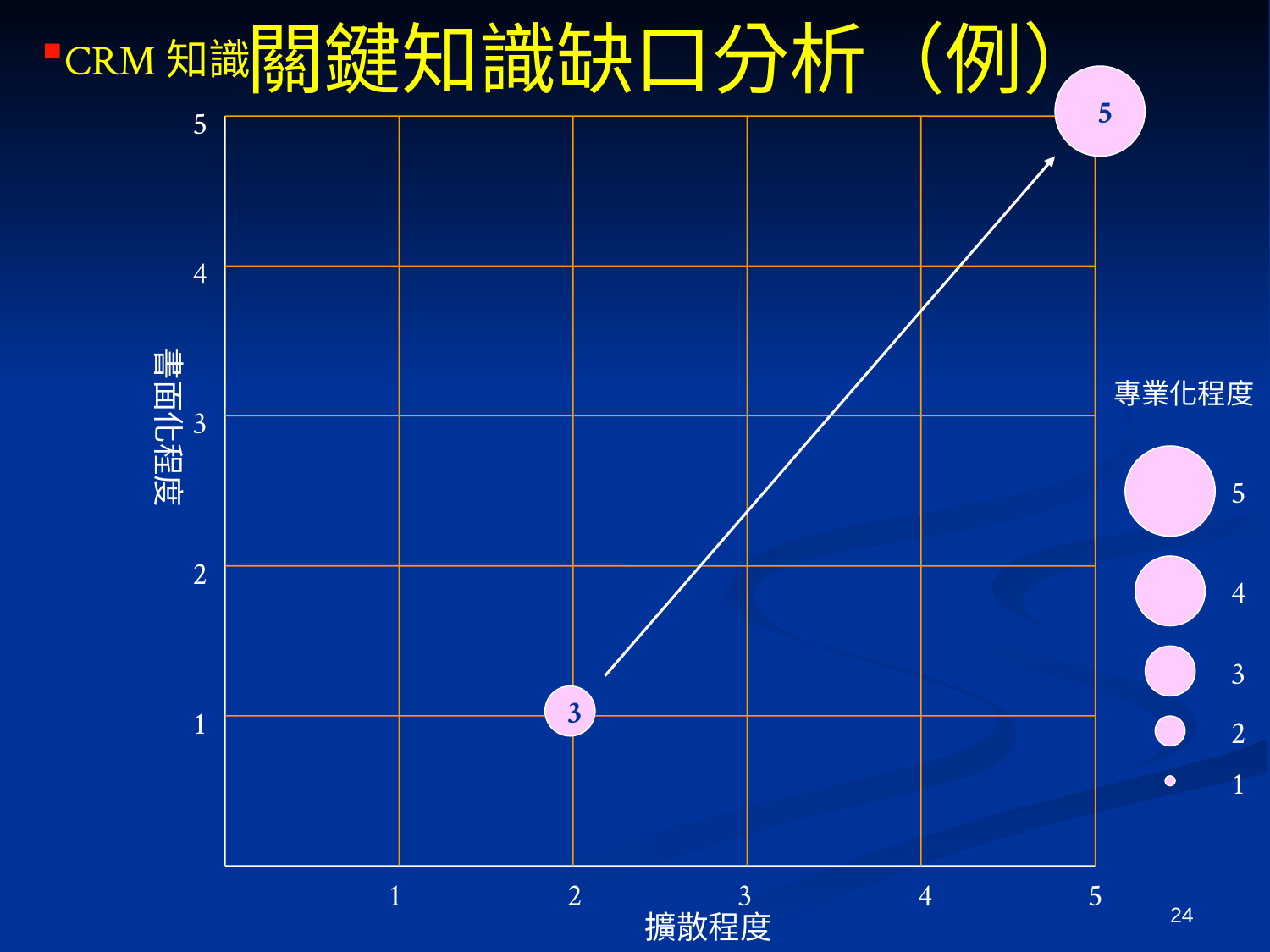

# 關鍵知識缺口分析（例）
CRM知識

5
5

4

書面化程度
專業化程度
3

5
2

4

3
3

1
2

1

24
1
2
3
4
5
擴散程度